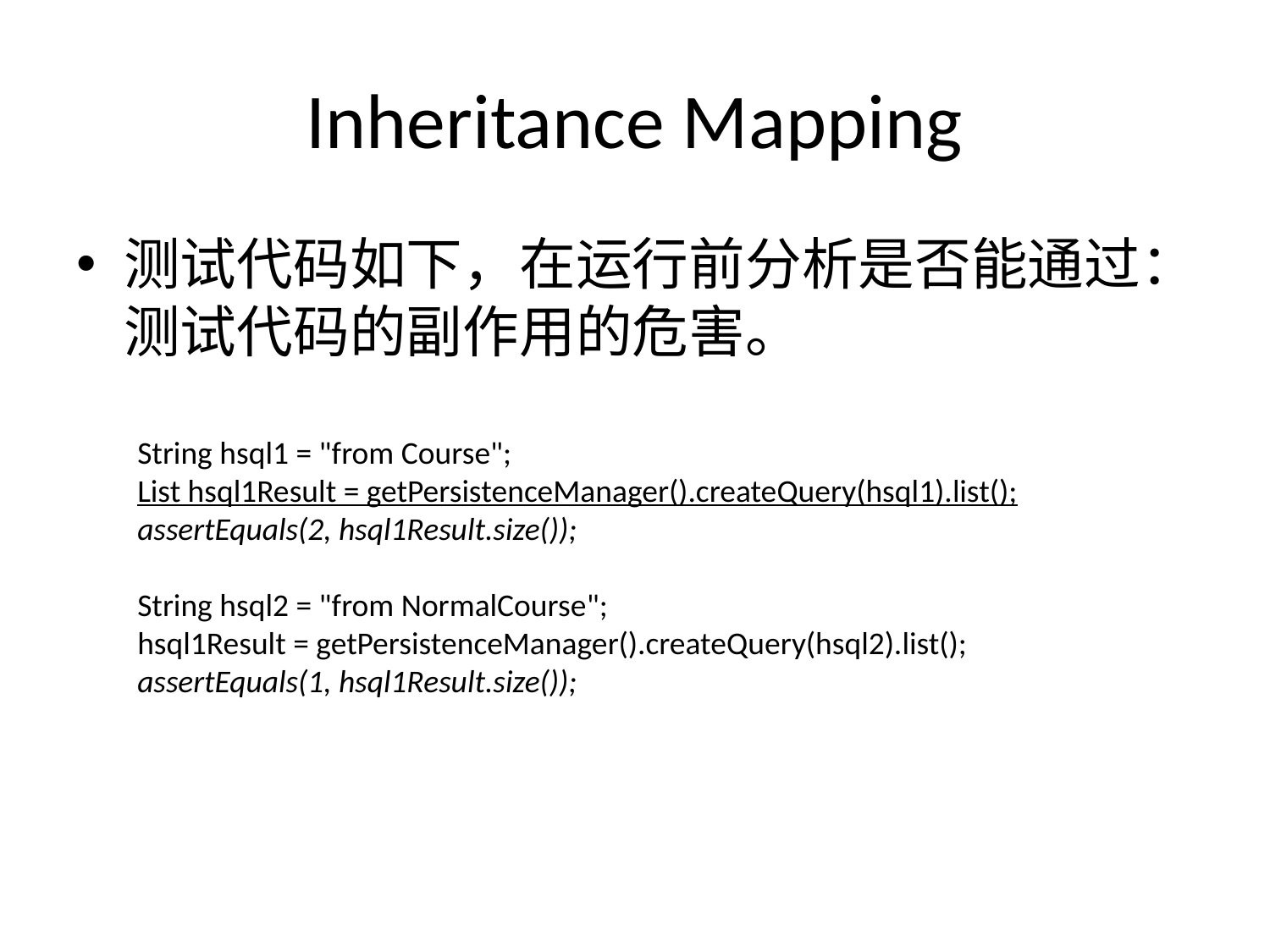

# Inheritance Mapping
测试代码如下，在运行前分析是否能通过：测试代码的副作用的危害。

String hsql1 = "from Course";
List hsql1Result = getPersistenceManager().createQuery(hsql1).list();
assertEquals(2, hsql1Result.size());

String hsql2 = "from NormalCourse";
hsql1Result = getPersistenceManager().createQuery(hsql2).list();
assertEquals(1, hsql1Result.size());